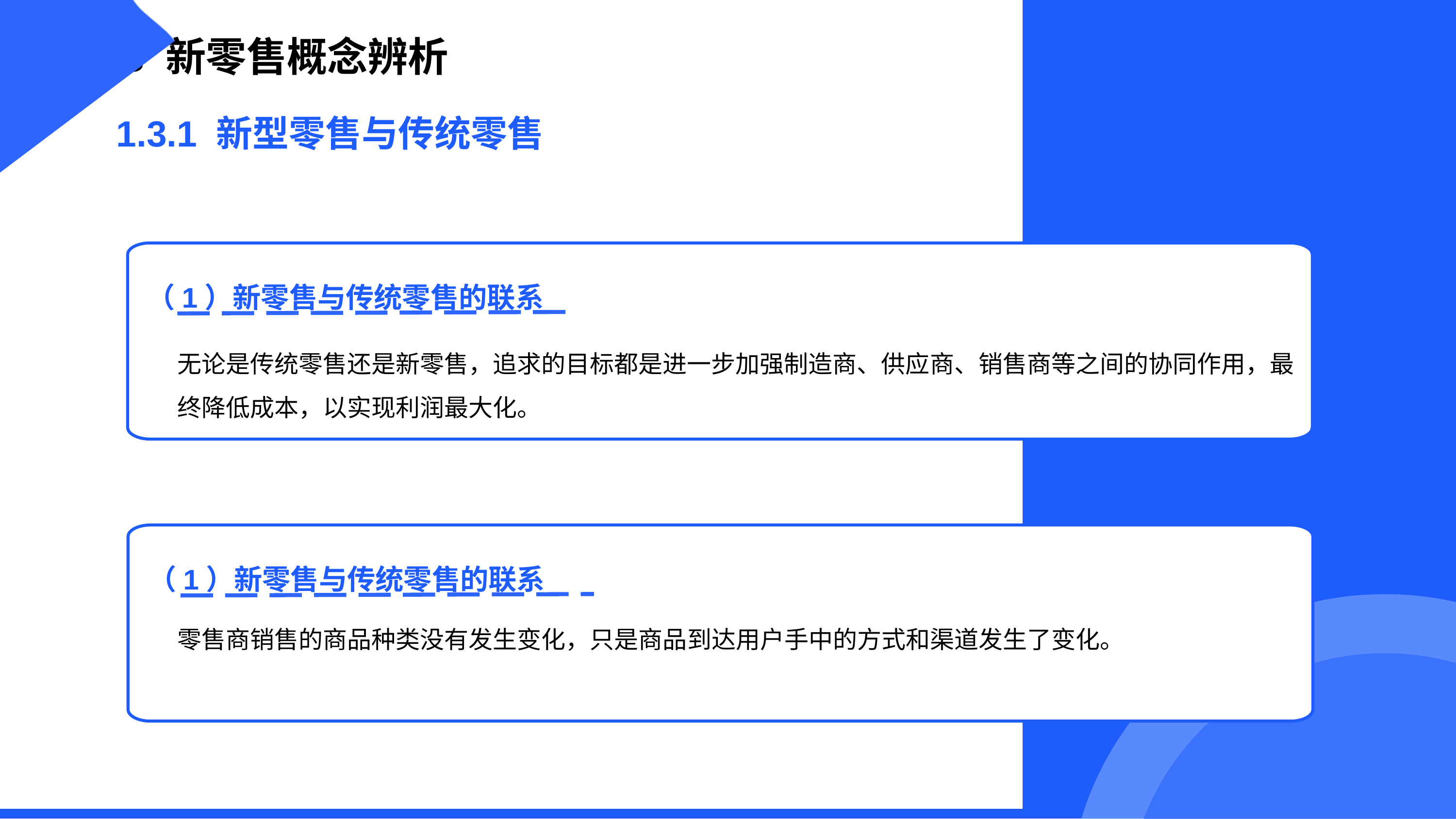

1.3 新零售概念辨析
1.3.1 新型零售与传统零售

（1）新零售与传统零售的联系

无论是传统零售还是新零售，追求的目标都是进一步加强制造商、供应商、销售商等之间的协同作用，最终降低成本，以实现利润最大化。

（1）新零售与传统零售的联系

零售商销售的商品种类没有发生变化，只是商品到达用户手中的方式和渠道发生了变化。